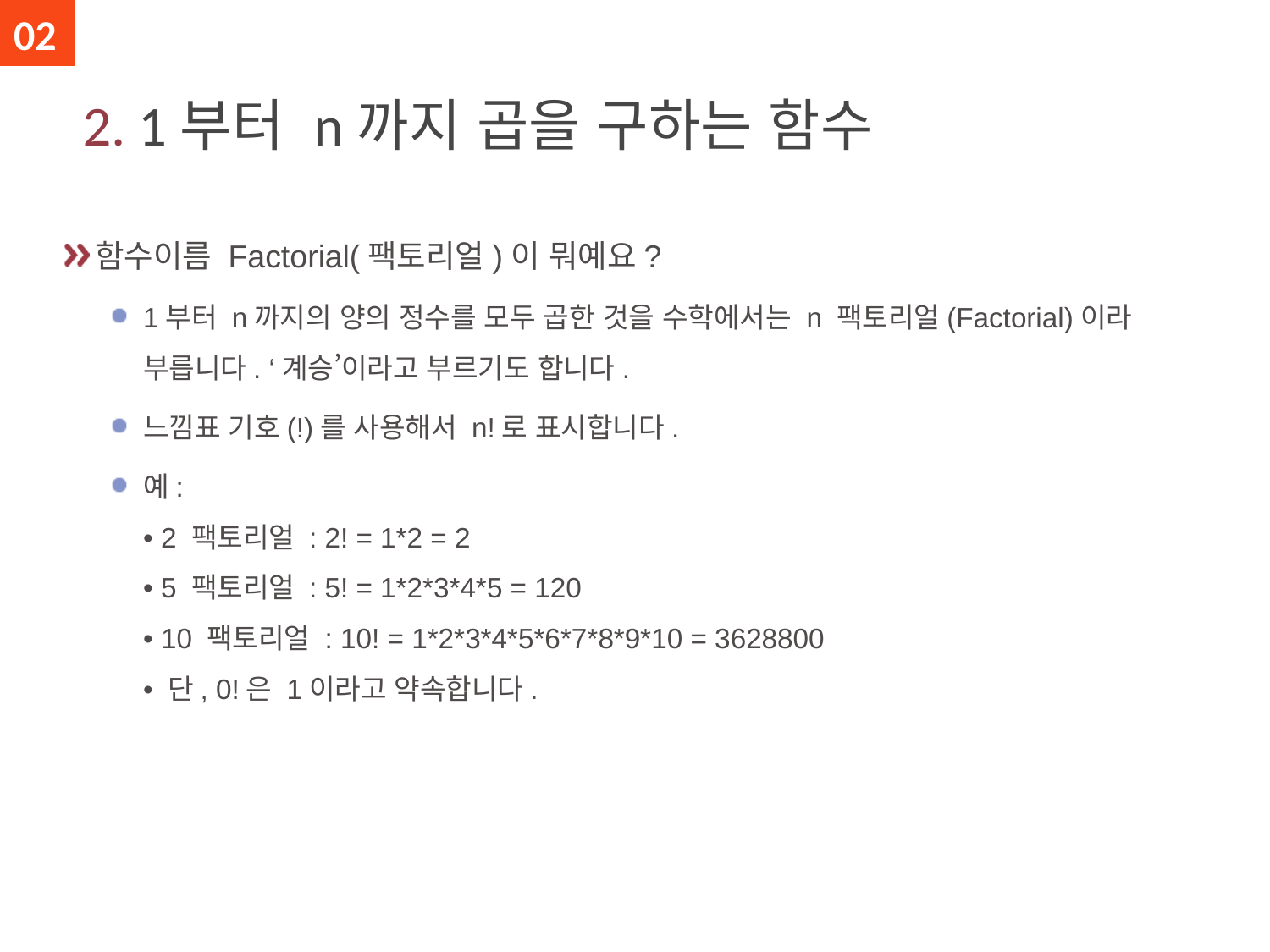

02
# 2. 1부터 n까지 곱을 구하는 함수
함수이름 Factorial(팩토리얼)이 뭐예요?
1부터 n까지의 양의 정수를 모두 곱한 것을 수학에서는 n 팩토리얼(Factorial)이라 부릅니다. ‘계승’이라고 부르기도 합니다.
느낌표 기호(!)를 사용해서 n!로 표시합니다.
예:
• 2 팩토리얼 : 2! = 1*2 = 2
• 5 팩토리얼 : 5! = 1*2*3*4*5 = 120
• 10 팩토리얼 : 10! = 1*2*3*4*5*6*7*8*9*10 = 3628800
• 단, 0!은 1이라고 약속합니다.